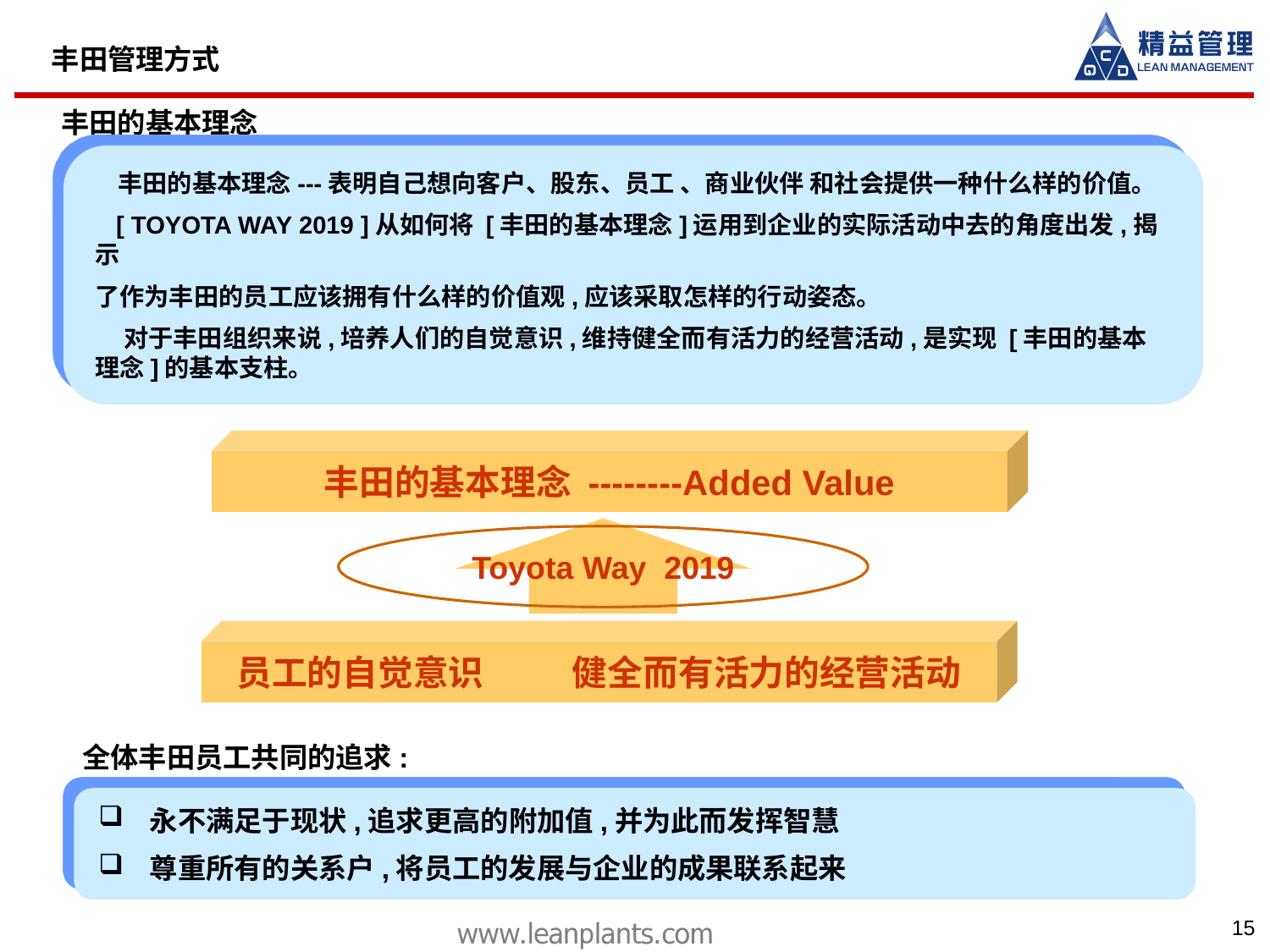

丰田管理方式
丰田的基本理念

   丰田的基本理念---表明自己想向客户、股东、员工 、商业伙伴 和社会提供一种什么样的价值。
   [ TOYOTA WAY 2019 ]从如何将 [丰田的基本理念]运用到企业的实际活动中去的角度出发,揭示
了作为丰田的员工应该拥有什么样的价值观,应该采取怎样的行动姿态。
    对于丰田组织来说,培养人们的自觉意识,维持健全而有活力的经营活动,是实现 [丰田的基本理念]的基本支柱。
丰田的基本理念 --------Added Value

Toyota Way  2019
员工的自觉意识           健全而有活力的经营活动
全体丰田员工共同的追求:
   永不满足于现状,追求更高的附加值,并为此而发挥智慧
   尊重所有的关系户,将员工的发展与企业的成果联系起来